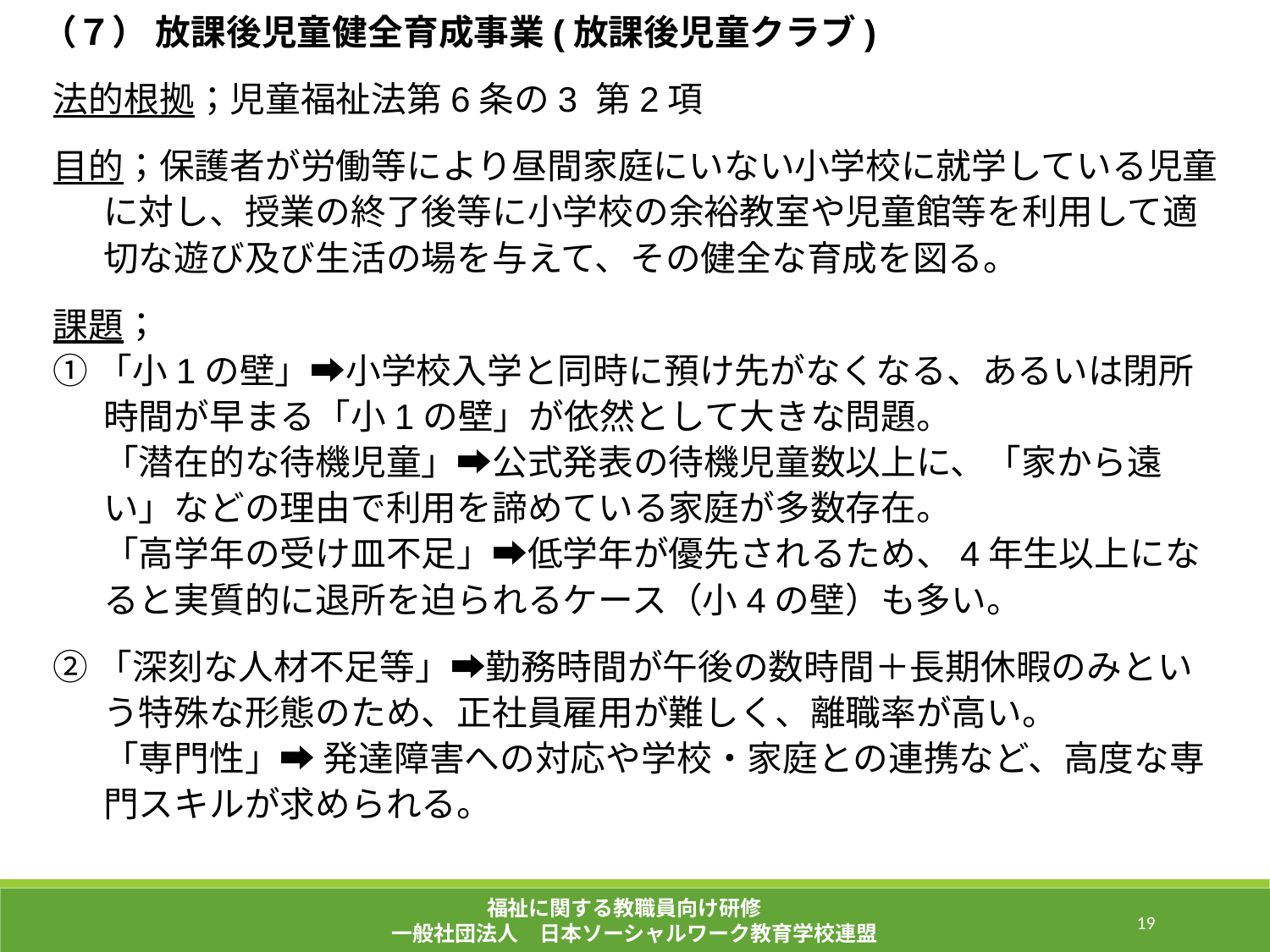

（７） 放課後児童健全育成事業(放課後児童クラブ)
法的根拠；児童福祉法第6条の3 第2項
目的；保護者が労働等により昼間家庭にいない小学校に就学している児童に対し、授業の終了後等に小学校の余裕教室や児童館等を利用して適切な遊び及び生活の場を与えて、その健全な育成を図る。
課題；
①「小1の壁」➡小学校入学と同時に預け先がなくなる、あるいは閉所時間が早まる「小1の壁」が依然として大きな問題。
「潜在的な待機児童」➡公式発表の待機児童数以上に、「家から遠い」などの理由で利用を諦めている家庭が多数存在。
「高学年の受け皿不足」➡低学年が優先されるため、4年生以上になると実質的に退所を迫られるケース（小4の壁）も多い。
②「深刻な人材不足等」➡勤務時間が午後の数時間＋長期休暇のみという特殊な形態のため、正社員雇用が難しく、離職率が高い。
「専門性」➡ 発達障害への対応や学校・家庭との連携など、高度な専門スキルが求められる。
福祉に関する教職員向け研修
一般社団法人　日本ソーシャルワーク教育学校連盟
19